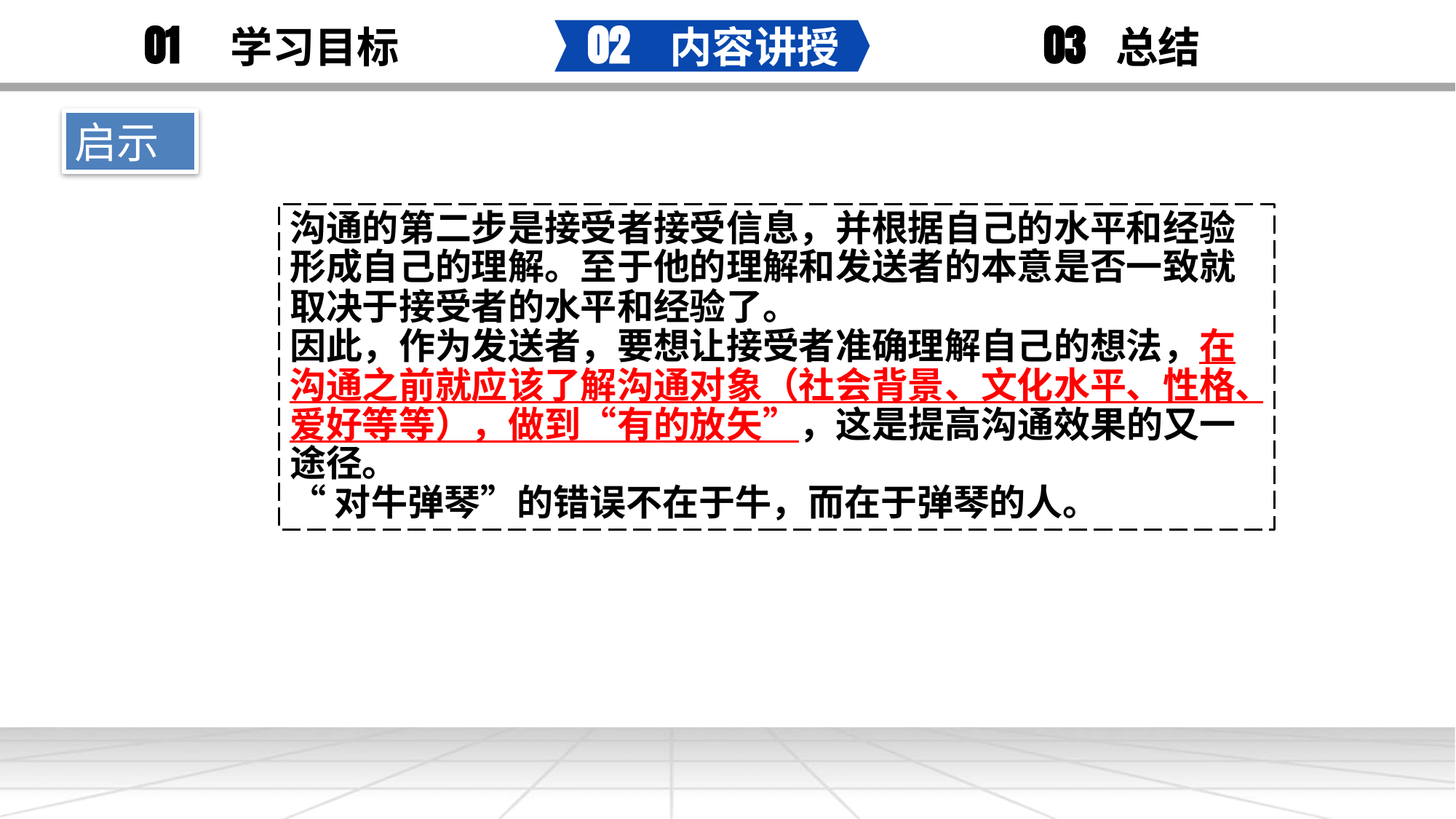

02   内容讲授
03  总结
01    学习目标

启示
沟通的第二步是接受者接受信息，并根据自己的水平和经验形成自己的理解。至于他的理解和发送者的本意是否一致就取决于接受者的水平和经验了。
因此，作为发送者，要想让接受者准确理解自己的想法，在沟通之前就应该了解沟通对象（社会背景、文化水平、性格、爱好等等），做到“有的放矢”，这是提高沟通效果的又一途径。
“对牛弹琴”的错误不在于牛，而在于弹琴的人。